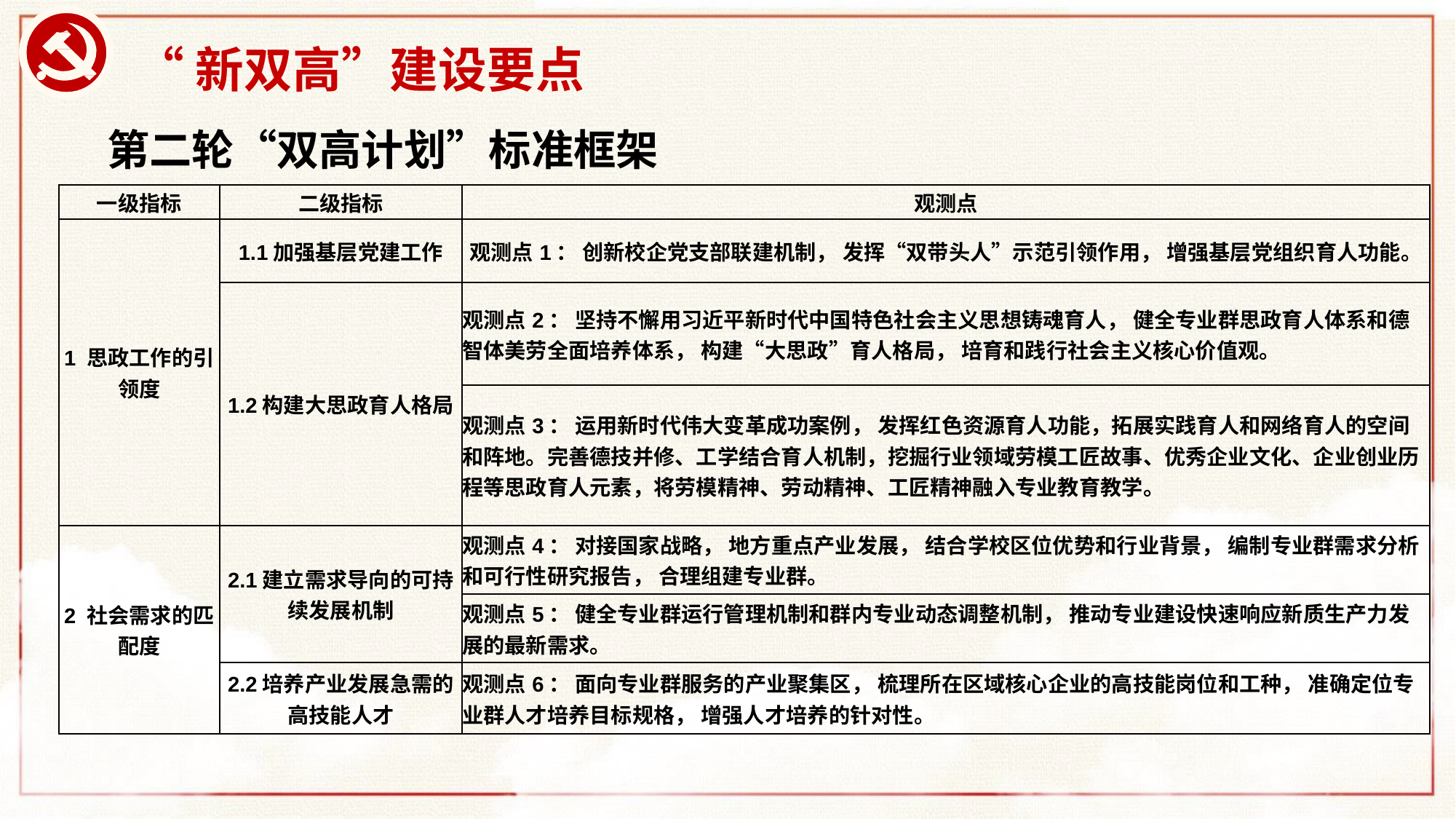

# “新双高”建设要点
第二轮“双高计划”标准框架
| 一级指标 | 二级指标 | 观测点 |
| --- | --- | --- |
| 1 思政工作的引领度 | 1.1加强基层党建工作 | 观测点1： 创新校企党支部联建机制， 发挥“双带头人”示范引领作用， 增强基层党组织育人功能。 |
|  | 1.2构建大思政育人格局 | 观测点2： 坚持不懈用习近平新时代中国特色社会主义思想铸魂育人， 健全专业群思政育人体系和德智体美劳全面培养体系， 构建“大思政”育人格局， 培育和践行社会主义核心价值观。 |
|  |  | 观测点3： 运用新时代伟大变革成功案例， 发挥红色资源育人功能，拓展实践育人和网络育人的空间和阵地。完善德技并修、工学结合育人机制，挖掘行业领域劳模工匠故事、优秀企业文化、企业创业历程等思政育人元素，将劳模精神、劳动精神、工匠精神融入专业教育教学。 |
| 2 社会需求的匹配度 | 2.1建立需求导向的可持续发展机制 | 观测点4： 对接国家战略， 地方重点产业发展， 结合学校区位优势和行业背景， 编制专业群需求分析和可行性研究报告， 合理组建专业群。 |
|  |  | 观测点5： 健全专业群运行管理机制和群内专业动态调整机制， 推动专业建设快速响应新质生产力发展的最新需求。 |
|  | 2.2培养产业发展急需的高技能人才 | 观测点6： 面向专业群服务的产业聚集区， 梳理所在区域核心企业的高技能岗位和工种， 准确定位专业群人才培养目标规格， 增强人才培养的针对性。 |